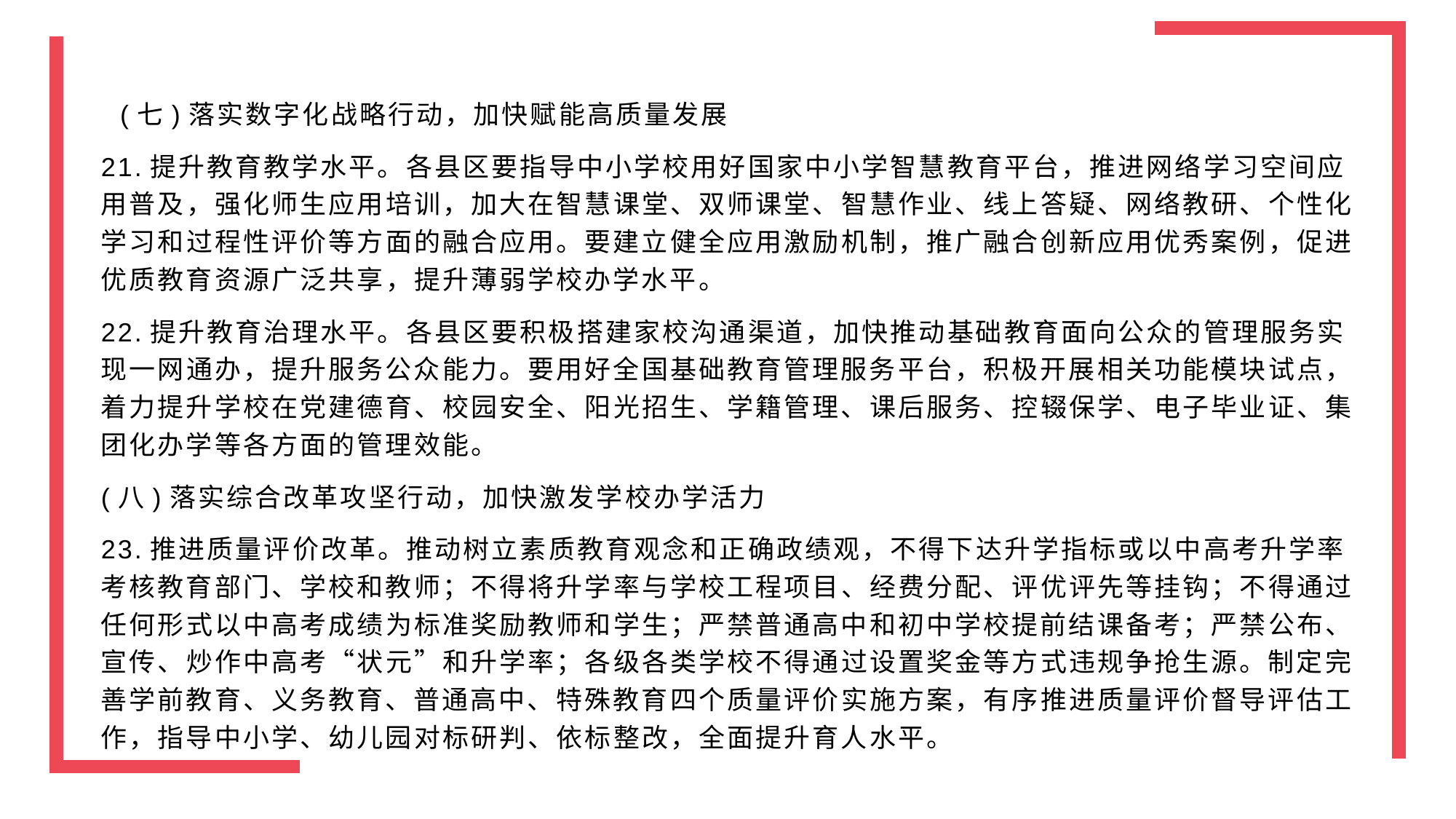

(七)落实数字化战略行动，加快赋能高质量发展
21.提升教育教学水平。各县区要指导中小学校用好国家中小学智慧教育平台，推进网络学习空间应用普及，强化师生应用培训，加大在智慧课堂、双师课堂、智慧作业、线上答疑、网络教研、个性化学习和过程性评价等方面的融合应用。要建立健全应用激励机制，推广融合创新应用优秀案例，促进优质教育资源广泛共享，提升薄弱学校办学水平。
22.提升教育治理水平。各县区要积极搭建家校沟通渠道，加快推动基础教育面向公众的管理服务实现一网通办，提升服务公众能力。要用好全国基础教育管理服务平台，积极开展相关功能模块试点，着力提升学校在党建德育、校园安全、阳光招生、学籍管理、课后服务、控辍保学、电子毕业证、集团化办学等各方面的管理效能。
(八)落实综合改革攻坚行动，加快激发学校办学活力
23.推进质量评价改革。推动树立素质教育观念和正确政绩观，不得下达升学指标或以中高考升学率考核教育部门、学校和教师；不得将升学率与学校工程项目、经费分配、评优评先等挂钩；不得通过任何形式以中高考成绩为标准奖励教师和学生；严禁普通高中和初中学校提前结课备考；严禁公布、宣传、炒作中高考“状元”和升学率；各级各类学校不得通过设置奖金等方式违规争抢生源。制定完善学前教育、义务教育、普通高中、特殊教育四个质量评价实施方案，有序推进质量评价督导评估工作，指导中小学、幼儿园对标研判、依标整改，全面提升育人水平。